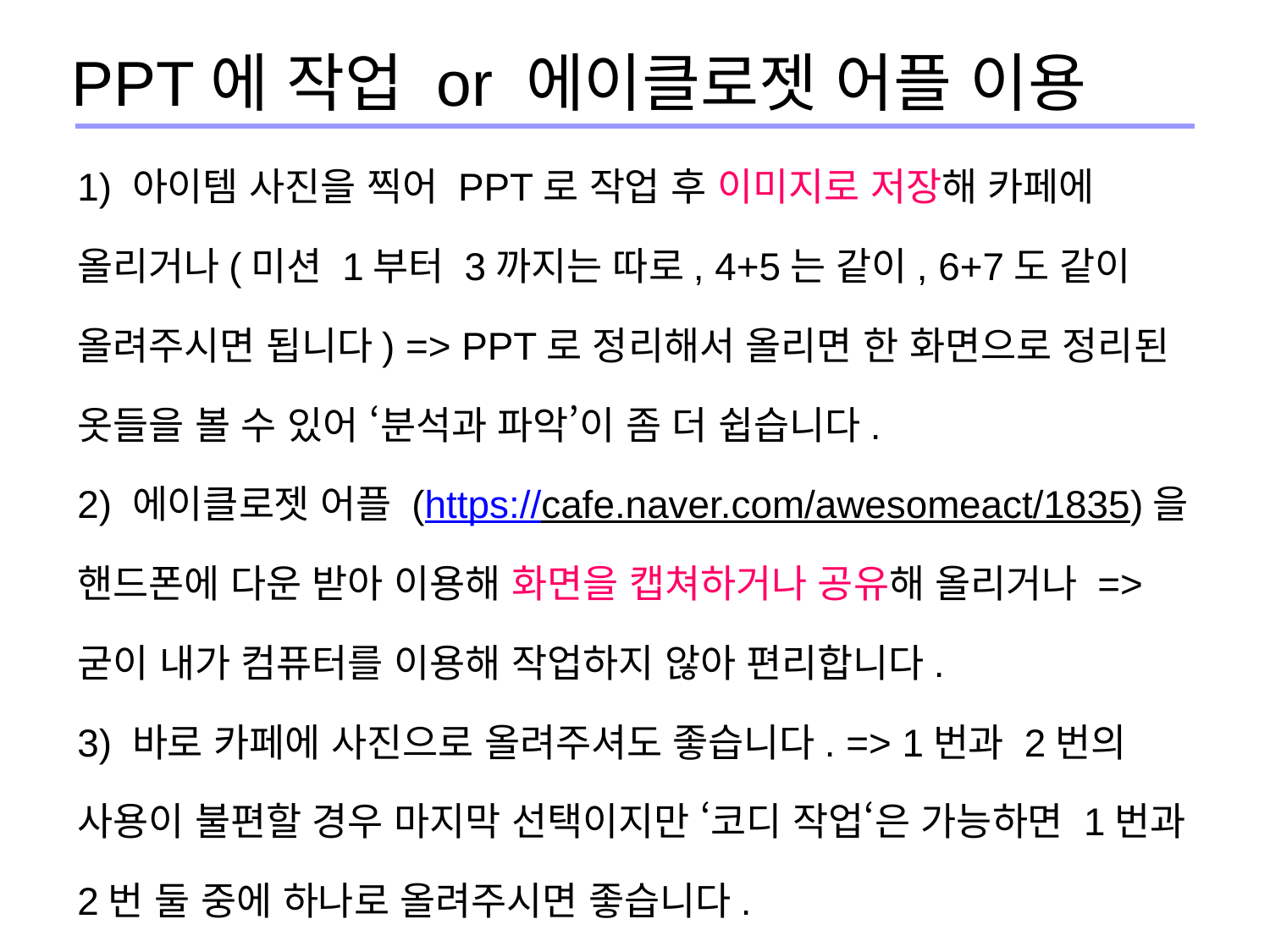

PPT에 작업 or 에이클로젯 어플 이용
1) 아이템 사진을 찍어 PPT로 작업 후 이미지로 저장해 카페에 올리거나(미션 1부터 3까지는 따로, 4+5는 같이, 6+7도 같이 올려주시면 됩니다) => PPT로 정리해서 올리면 한 화면으로 정리된 옷들을 볼 수 있어 ‘분석과 파악’이 좀 더 쉽습니다.
2) 에이클로젯 어플 (https://cafe.naver.com/awesomeact/1835)을 핸드폰에 다운 받아 이용해 화면을 캡쳐하거나 공유해 올리거나 => 굳이 내가 컴퓨터를 이용해 작업하지 않아 편리합니다.
3) 바로 카페에 사진으로 올려주셔도 좋습니다. => 1번과 2번의 사용이 불편할 경우 마지막 선택이지만 ‘코디 작업‘은 가능하면 1번과 2번 둘 중에 하나로 올려주시면 좋습니다.